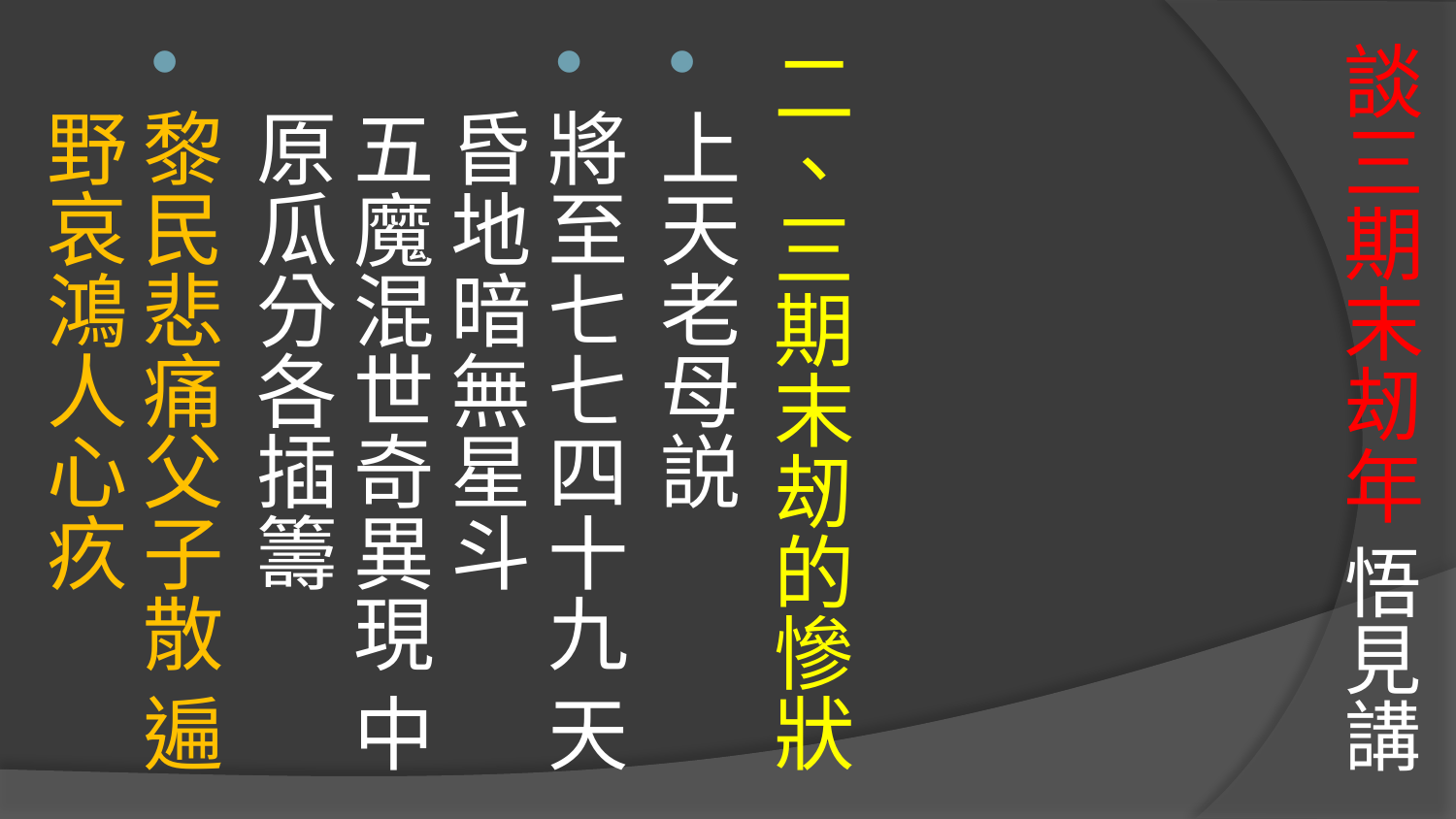

# 談三期末刼年 悟見講
二、三期末刼的慘狀
上天老母説
將至七七四十九 天昏地暗無星斗 
五魔混世奇異現 中原瓜分各插籌
黎民悲痛父子散 遍野哀鴻人心疚